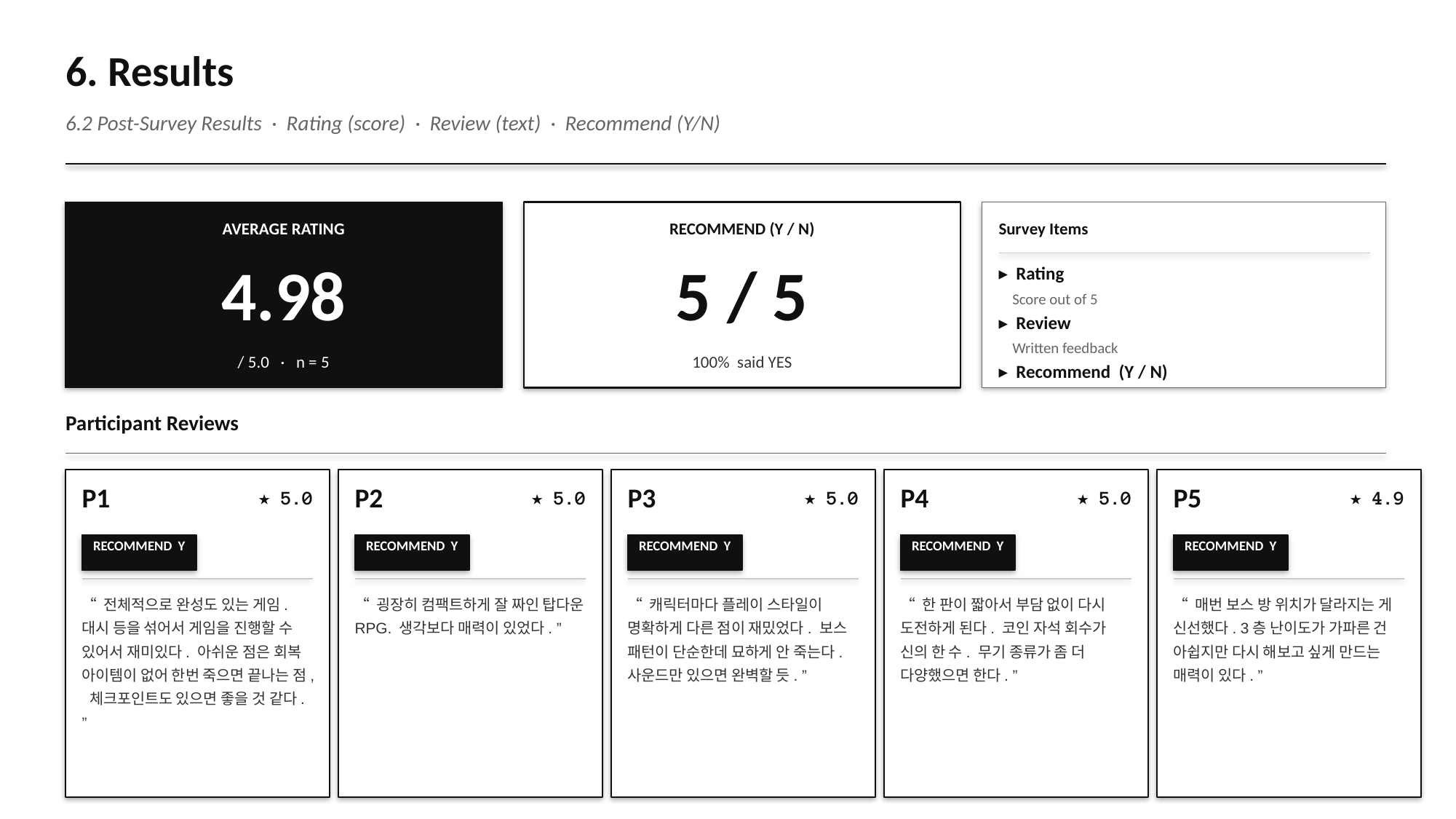

6. Results
6.2 Post-Survey Results  ·  Rating (score)  ·  Review (text)  ·  Recommend (Y/N)

AVERAGE RATING
RECOMMEND (Y / N)
Survey Items
4.98
5 / 5
▸  Rating
    Score out of 5
▸  Review
    Written feedback
/ 5.0   ·   n = 5
100%  said YES
▸  Recommend  (Y / N)
Participant Reviews

P1
P2
P3
P4
P5
★ 5.0
★ 5.0
★ 5.0
★ 5.0
★ 4.9

RECOMMEND  Y
RECOMMEND  Y
RECOMMEND  Y
RECOMMEND  Y
RECOMMEND  Y
“ 전체적으로 완성도 있는 게임. 대시 등을 섞어서 게임을 진행할 수 있어서 재미있다. 아쉬운 점은 회복 아이템이 없어 한번 죽으면 끝나는 점, 체크포인트도 있으면 좋을 것 같다. ”
“ 굉장히 컴팩트하게 잘 짜인 탑다운 RPG. 생각보다 매력이 있었다. ”
“ 캐릭터마다 플레이 스타일이 명확하게 다른 점이 재밌었다. 보스 패턴이 단순한데 묘하게 안 죽는다. 사운드만 있으면 완벽할 듯. ”
“ 한 판이 짧아서 부담 없이 다시 도전하게 된다. 코인 자석 회수가 신의 한 수. 무기 종류가 좀 더 다양했으면 한다. ”
“ 매번 보스 방 위치가 달라지는 게 신선했다. 3층 난이도가 가파른 건 아쉽지만 다시 해보고 싶게 만드는 매력이 있다. ”